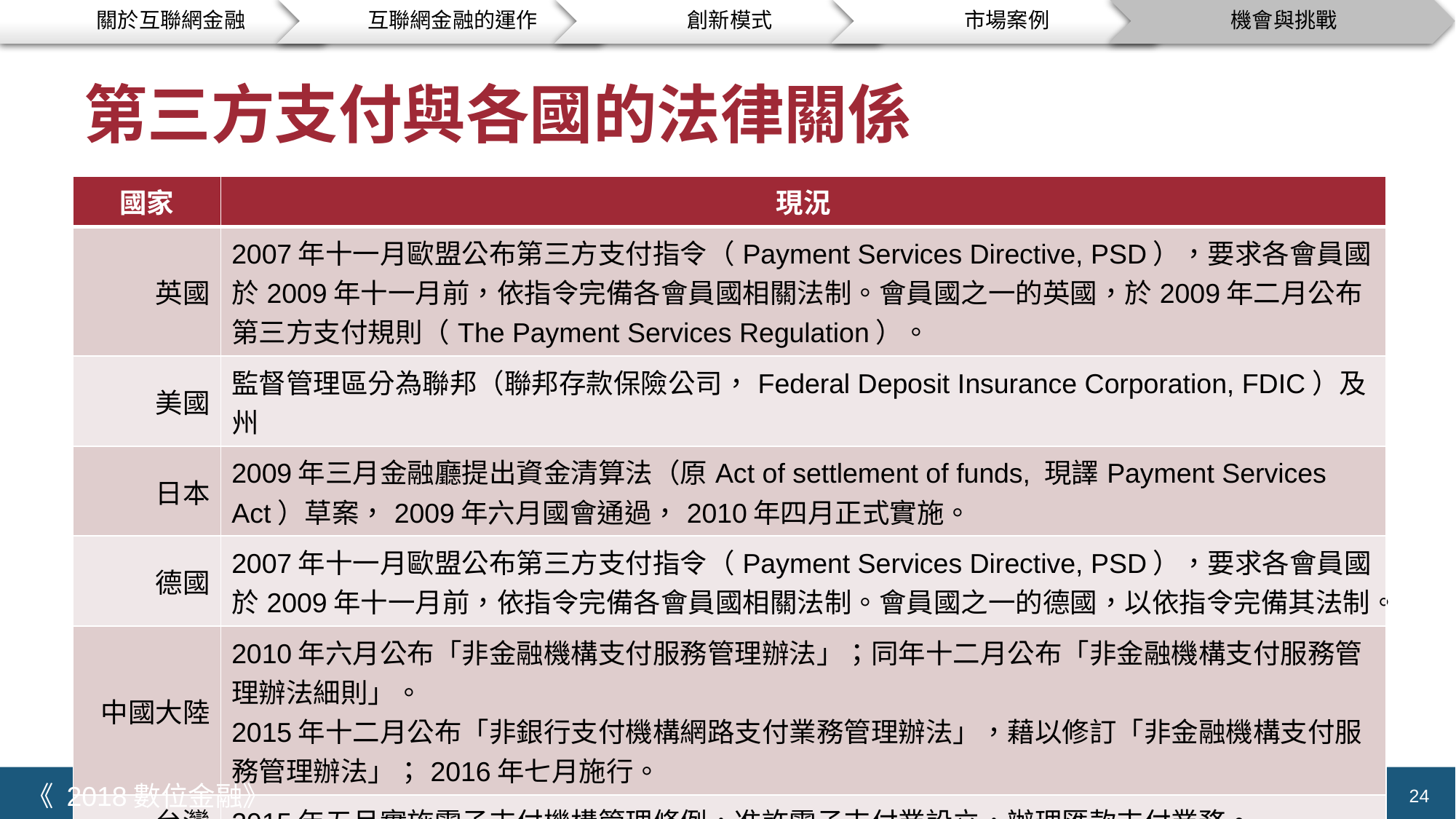

關於互聯網金融
互聯網金融的運作
創新模式
市場案例
機會與挑戰
# 第三方支付與各國的法律關係
| 國家 | 現況 |
| --- | --- |
| 英國 | 2007年十一月歐盟公布第三方支付指令（Payment Services Directive, PSD），要求各會員國於2009年十一月前，依指令完備各會員國相關法制。會員國之一的英國，於2009年二月公布第三方支付規則（The Payment Services Regulation）。 |
| 美國 | 監督管理區分為聯邦（聯邦存款保險公司，Federal Deposit Insurance Corporation, FDIC）及州 |
| 日本 | 2009年三月金融廳提出資金清算法（原Act of settlement of funds, 現譯Payment Services Act）草案，2009年六月國會通過，2010年四月正式實施。 |
| 德國 | 2007年十一月歐盟公布第三方支付指令（Payment Services Directive, PSD），要求各會員國於2009年十一月前，依指令完備各會員國相關法制。會員國之一的德國，以依指令完備其法制。 |
| 中國大陸 | 2010年六月公布「非金融機構支付服務管理辦法」；同年十二月公布「非金融機構支付服務管理辦法細則」。 2015年十二月公布「非銀行支付機構網路支付業務管理辦法」，藉以修訂「非金融機構支付服務管理辦法」；2016年七月施行。 |
| 台灣 | 2015年五月實施電子支付機構管理條例，准許電子支付業設立，辦理匯款支付業務。 |
《 2018數位金融》                                                                                                                                             	NCTU.IIM.IEBI Lab
24